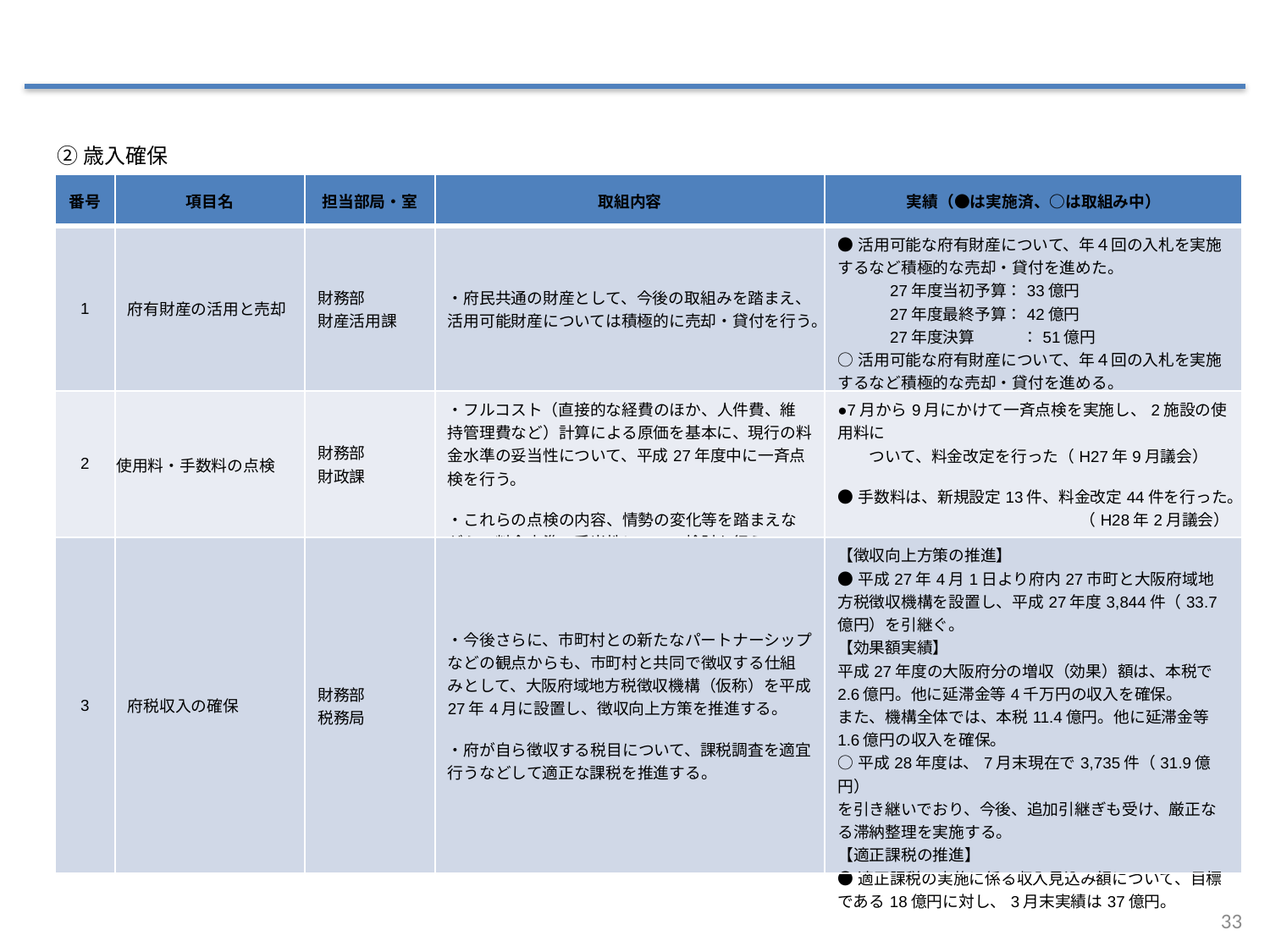

②歳入確保
| 番号 | 項目名 | 担当部局・室 | 取組内容 | 実績（●は実施済、○は取組み中） |
| --- | --- | --- | --- | --- |
| 1 | 府有財産の活用と売却 | 財務部 財産活用課 | ・府民共通の財産として、今後の取組みを踏まえ、活用可能財産については積極的に売却・貸付を行う。 | ●活用可能な府有財産について、年４回の入札を実施するなど積極的な売却・貸付を進めた。 　　　27年度当初予算：33億円 　　　27年度最終予算：42億円 　　　27年度決算　　　：51億円 ○活用可能な府有財産について、年４回の入札を実施するなど積極的な売却・貸付を進める。 　　　28年度当初予算：33億円 |
| 2 | 使用料・手数料の点検 | 財務部 財政課 | ・フルコスト（直接的な経費のほか、人件費、維持管理費など）計算による原価を基本に、現行の料金水準の妥当性について、平成27年度中に一斉点検を行う。 ・これらの点検の内容、情勢の変化等を踏まえながら、料金水準の妥当性について検討を行う。 | ●7月から9月にかけて一斉点検を実施し、2施設の使用料に 　　ついて、料金改定を行った（H27年9月議会） ●手数料は、新規設定13件、料金改定44件を行った。 　（H28年2月議会） |
| 3 | 府税収入の確保 | 財務部 税務局 | ・今後さらに、市町村との新たなパートナーシップなどの観点からも、市町村と共同で徴収する仕組みとして、大阪府域地方税徴収機構（仮称）を平成27年4月に設置し、徴収向上方策を推進する。 ・府が自ら徴収する税目について、課税調査を適宜行うなどして適正な課税を推進する。 | 【徴収向上方策の推進】 ●平成27年4月1日より府内27市町と大阪府域地方税徴収機構を設置し、平成27年度3,844件（33.7億円）を引継ぐ。 【効果額実績】 平成27年度の大阪府分の増収（効果）額は、本税で2.6億円。他に延滞金等4千万円の収入を確保。 また、機構全体では、本税11.4億円。他に延滞金等1.6億円の収入を確保。 ○平成28年度は、7月末現在で3,735件（31.9億円） を引き継いでおり、今後、追加引継ぎも受け、厳正なる滞納整理を実施する。 【適正課税の推進】 ●適正課税の実施に係る収入見込み額について、目標である18億円に対し、3月末実績は37億円。 |
33